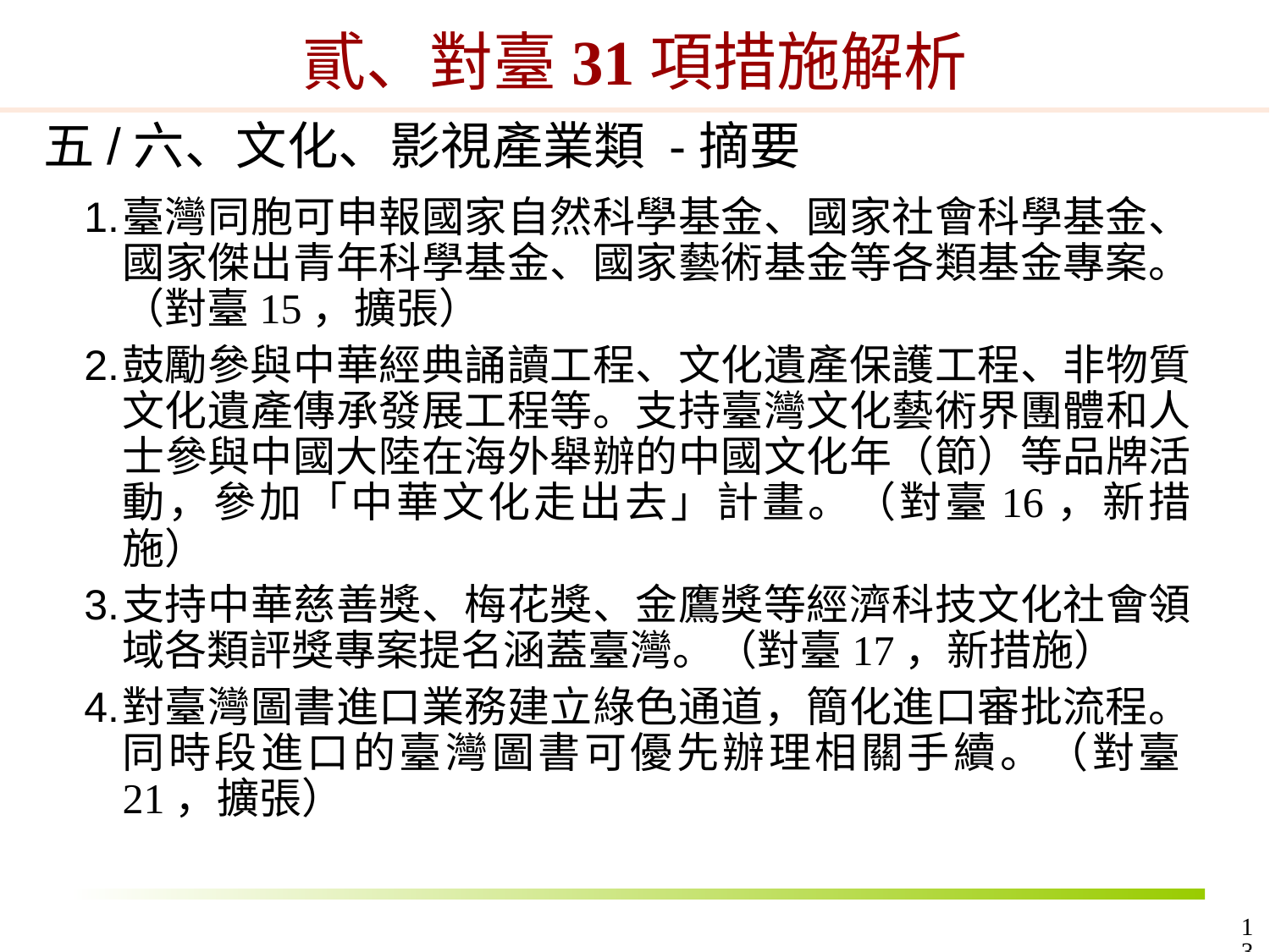

貳、對臺31項措施解析
五/六、文化、影視產業類 -摘要

臺灣同胞可申報國家自然科學基金、國家社會科學基金、國家傑出青年科學基金、國家藝術基金等各類基金專案。（對臺15，擴張）
鼓勵參與中華經典誦讀工程、文化遺產保護工程、非物質文化遺產傳承發展工程等。支持臺灣文化藝術界團體和人士參與中國大陸在海外舉辦的中國文化年（節）等品牌活動，參加「中華文化走出去」計畫。（對臺16，新措施）
支持中華慈善獎、梅花獎、金鷹獎等經濟科技文化社會領域各類評獎專案提名涵蓋臺灣。（對臺17，新措施）
對臺灣圖書進口業務建立綠色通道，簡化進口審批流程。同時段進口的臺灣圖書可優先辦理相關手續。（對臺21，擴張）
13